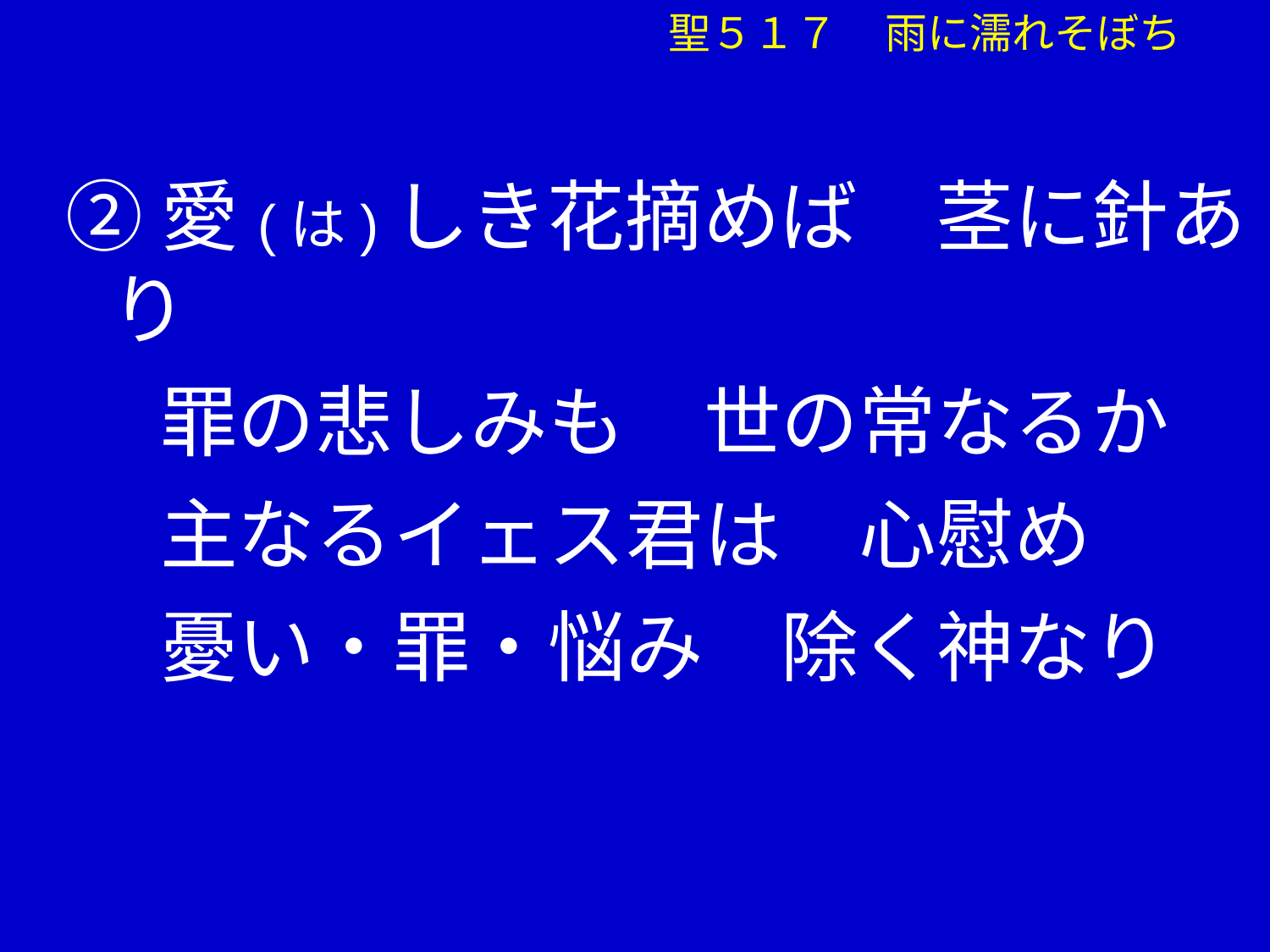

聖５１７     雨に濡れそぼち
②愛(は)しき花摘めば　茎に針あり
　 罪の悲しみも　世の常なるか
　 主なるイェス君は　心慰め
　 憂い・罪・悩み　除く神なり